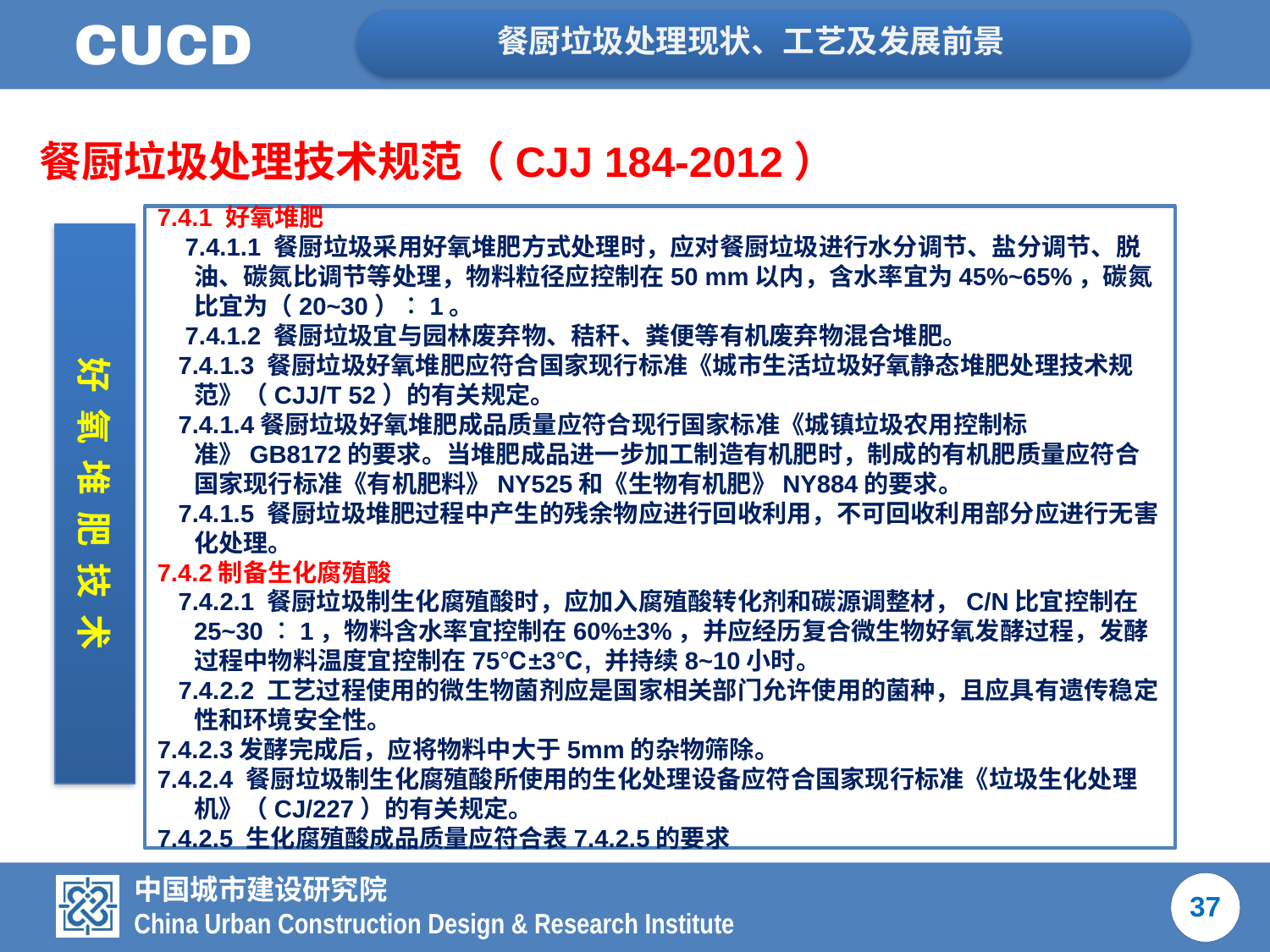

餐厨垃圾处理技术规范（CJJ 184-2012）
7.4.1 好氧堆肥
    7.4.1.1 餐厨垃圾采用好氧堆肥方式处理时，应对餐厨垃圾进行水分调节、盐分调节、脱油、碳氮比调节等处理，物料粒径应控制在50 mm以内，含水率宜为45%~65%，碳氮比宜为（20~30）︰1。
    7.4.1.2 餐厨垃圾宜与园林废弃物、秸秆、粪便等有机废弃物混合堆肥。
   7.4.1.3 餐厨垃圾好氧堆肥应符合国家现行标准《城市生活垃圾好氧静态堆肥处理技术规范》（CJJ/T 52）的有关规定。
   7.4.1.4餐厨垃圾好氧堆肥成品质量应符合现行国家标准《城镇垃圾农用控制标准》GB8172的要求。当堆肥成品进一步加工制造有机肥时，制成的有机肥质量应符合国家现行标准《有机肥料》NY525和《生物有机肥》NY884的要求。
   7.4.1.5 餐厨垃圾堆肥过程中产生的残余物应进行回收利用，不可回收利用部分应进行无害化处理。
7.4.2制备生化腐殖酸
   7.4.2.1 餐厨垃圾制生化腐殖酸时，应加入腐殖酸转化剂和碳源调整材，C/N比宜控制在25~30︰1，物料含水率宜控制在60%±3%，并应经历复合微生物好氧发酵过程，发酵过程中物料温度宜控制在75℃±3℃, 并持续8~10小时。
   7.4.2.2 工艺过程使用的微生物菌剂应是国家相关部门允许使用的菌种，且应具有遗传稳定性和环境安全性。
7.4.2.3发酵完成后，应将物料中大于5mm的杂物筛除。
7.4.2.4 餐厨垃圾制生化腐殖酸所使用的生化处理设备应符合国家现行标准《垃圾生化处理机》（CJ/227）的有关规定。
7.4.2.5 生化腐殖酸成品质量应符合表7.4.2.5的要求
好  氧  堆  肥  技  术
37